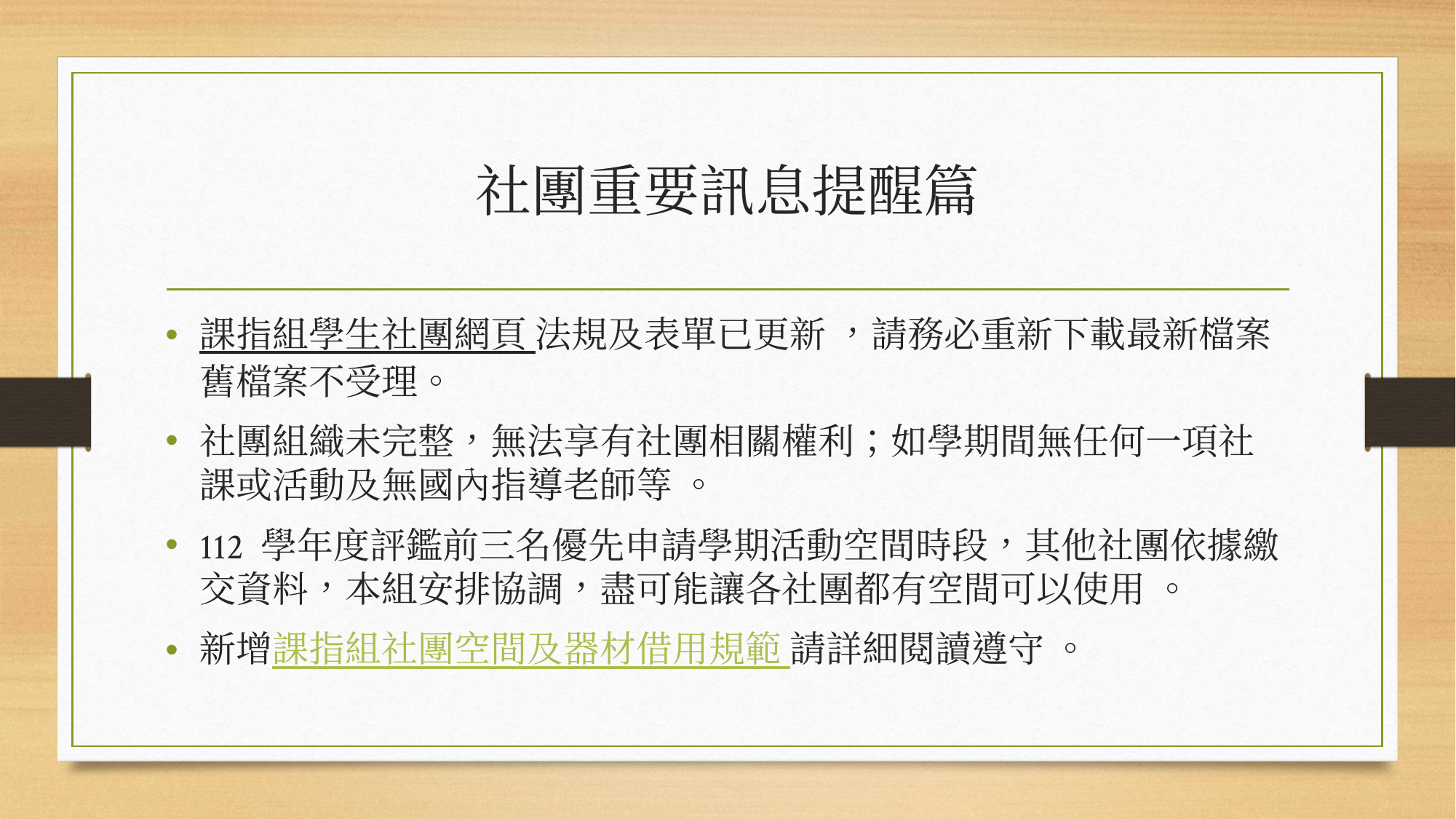

# 社團重要訊息提醒篇
課指組學生社團網頁 法規及表單已更新 ，請務必重新下載最新檔案 舊檔案不受理。
社團組織未完整，無法享有社團相關權利；如學期間無任何一項社 課或活動及無國內指導老師等 。
112 學年度評鑑前三名優先申請學期活動空間時段，其他社團依據繳交資料，本組安排協調，盡可能讓各社團都有空間可以使用 。
新增課指組社團空間及器材借用規範 請詳細閱讀遵守 。